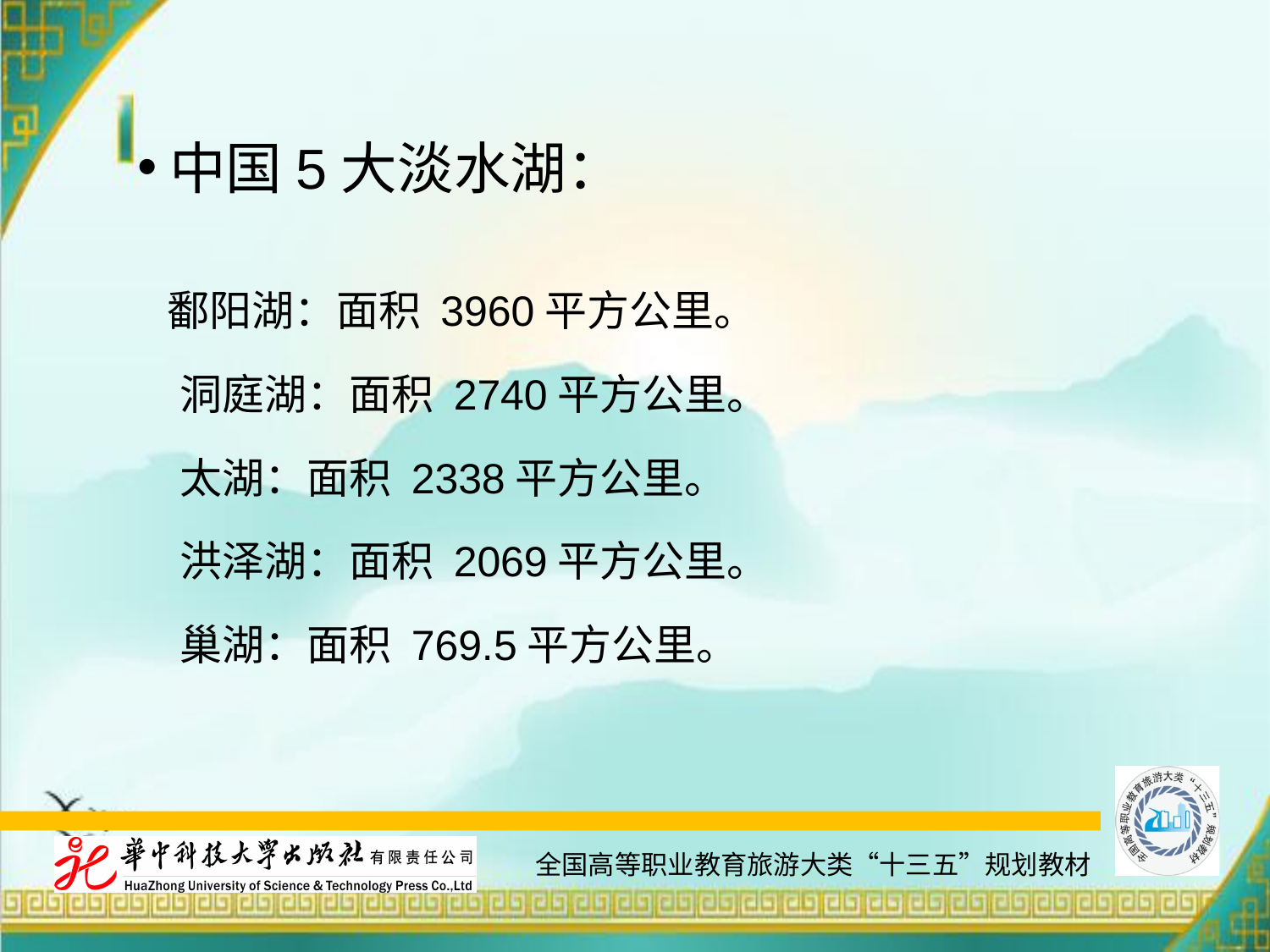

#
中国5大淡水湖：

  鄱阳湖：面积 3960平方公里。
　洞庭湖：面积 2740平方公里。
　太湖：面积 2338平方公里。
　洪泽湖：面积 2069平方公里。
　巢湖：面积 769.5平方公里。